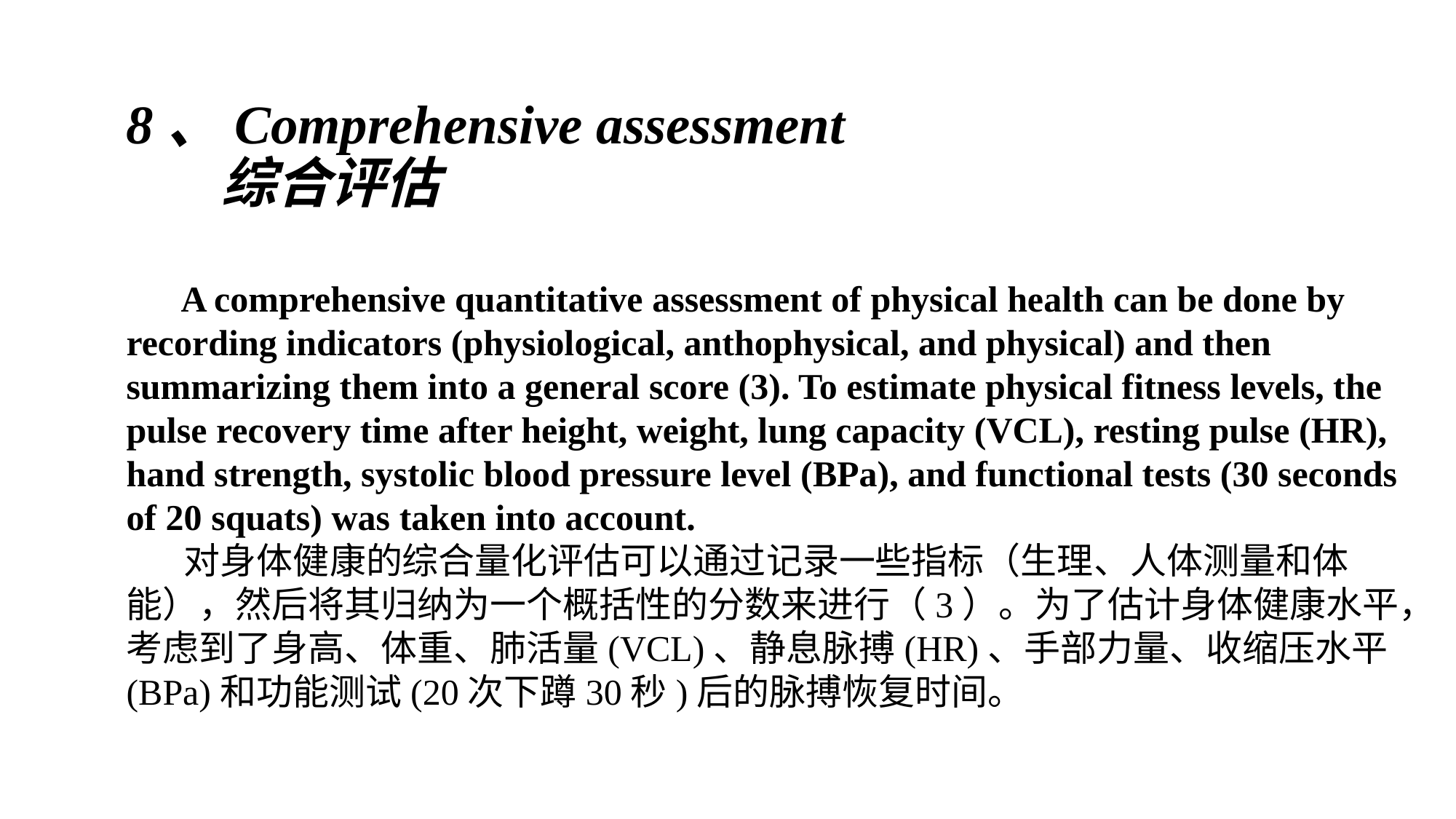

# 8、Comprehensive assessment 综合评估
      A comprehensive quantitative assessment of physical health can be done by recording indicators (physiological, anthophysical, and physical) and then summarizing them into a general score (3). To estimate physical fitness levels, the pulse recovery time after height, weight, lung capacity (VCL), resting pulse (HR), hand strength, systolic blood pressure level (BPa), and functional tests (30 seconds of 20 squats) was taken into account.
      对身体健康的综合量化评估可以通过记录一些指标（生理、人体测量和体能），然后将其归纳为一个概括性的分数来进行（3）。为了估计身体健康水平，考虑到了身高、体重、肺活量(VCL)、静息脉搏(HR)、手部力量、收缩压水平(BPa)和功能测试(20次下蹲30秒)后的脉搏恢复时间。